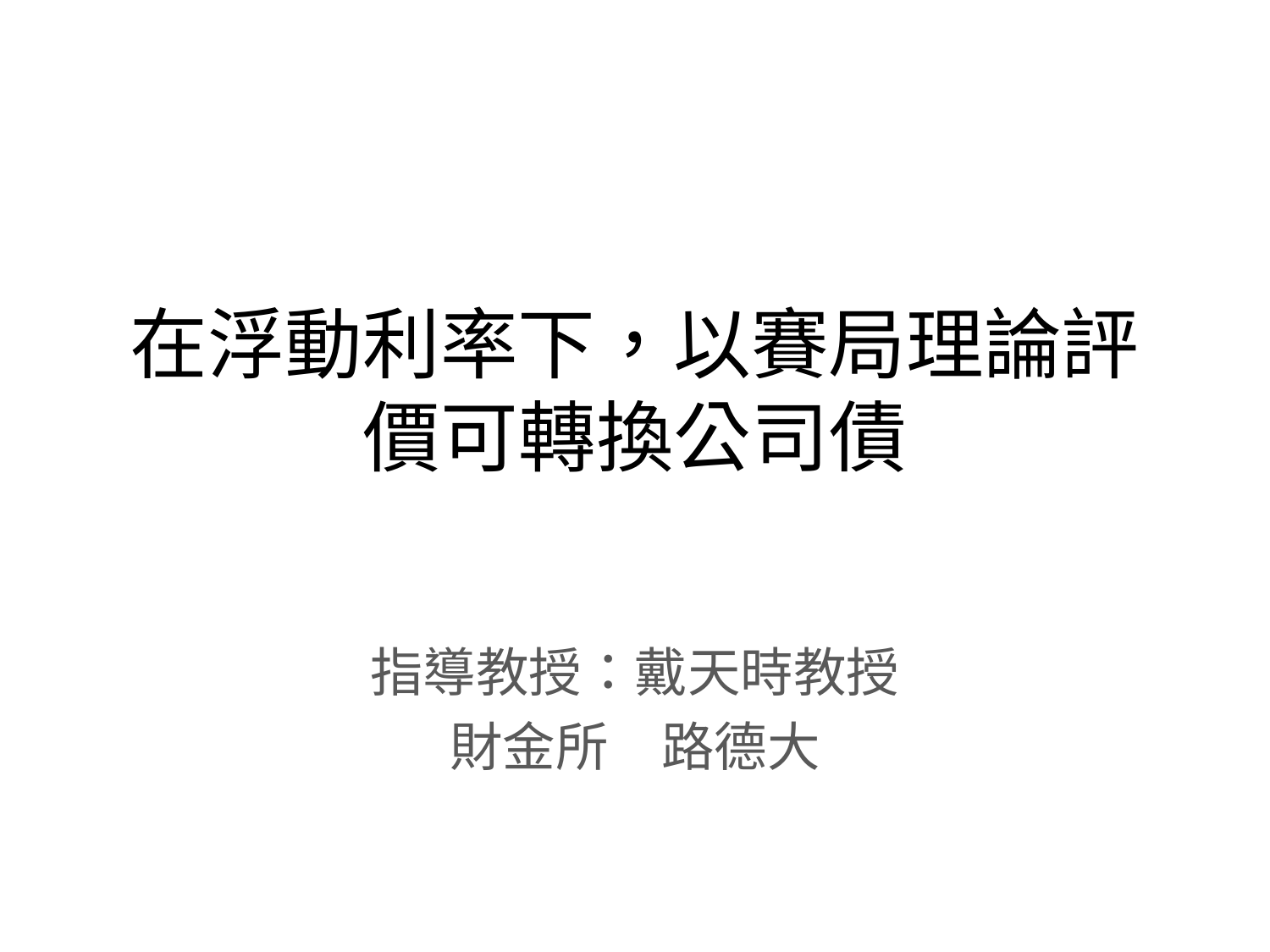

# 在浮動利率下，以賽局理論評價可轉換公司債
指導教授：戴天時教授
財金所　路德大